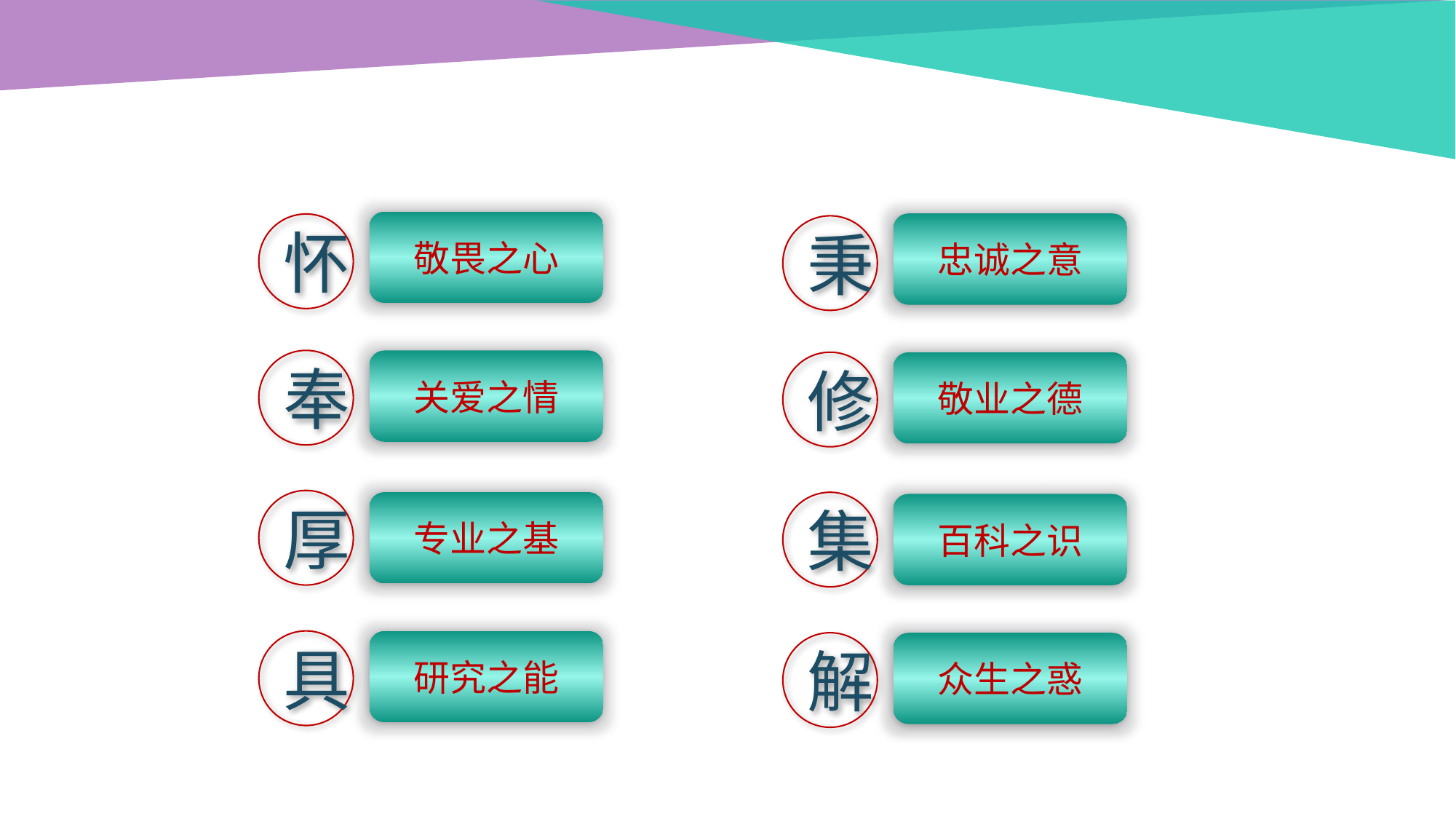

敬畏之心
忠诚之意
怀
秉
奉
关爱之情
修
敬业之德
厚
专业之基
集
百科之识
具
研究之能
解
众生之惑